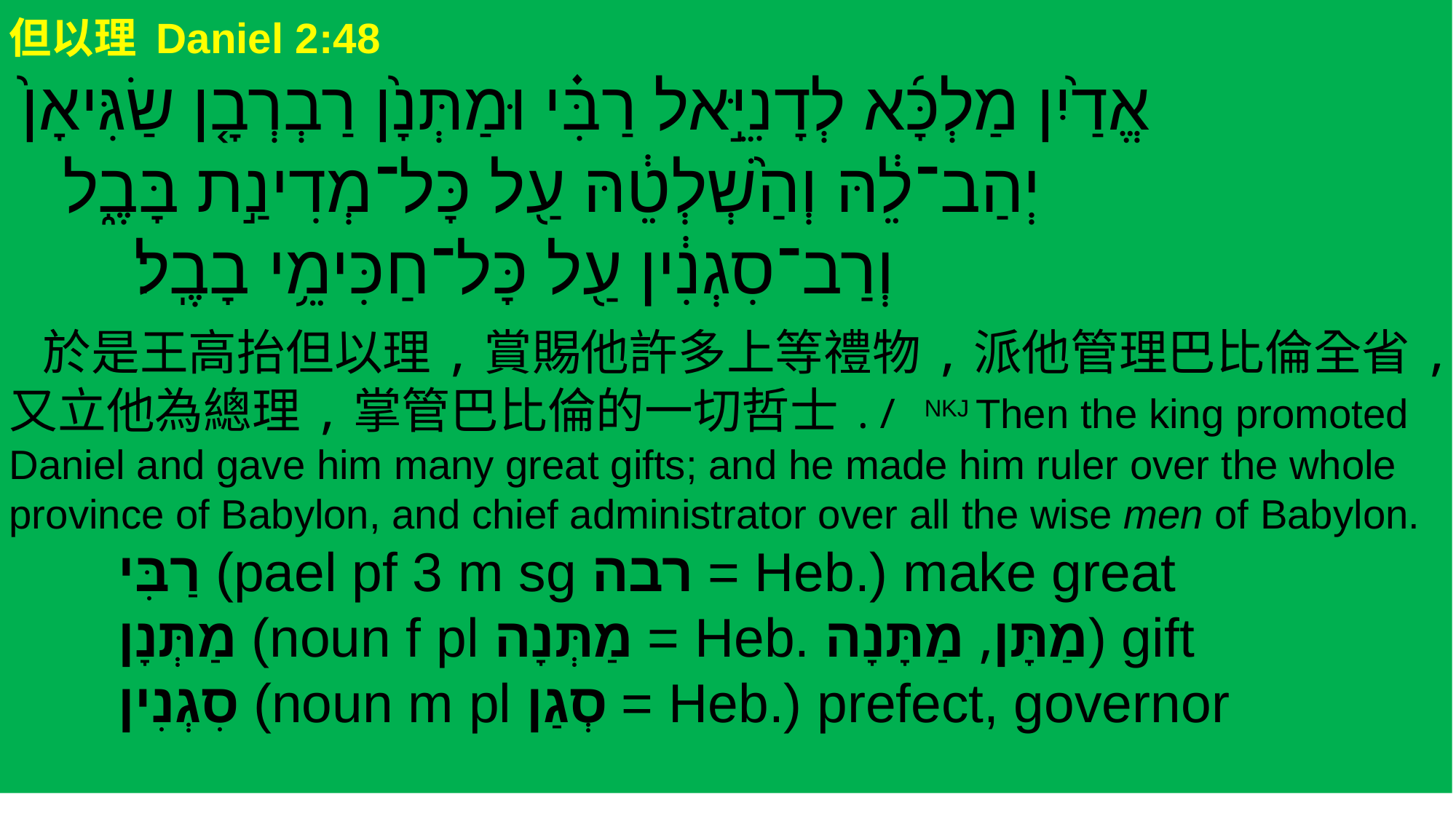

但以理 Daniel 2:48 ‎‎‎‎‎   ‎
‎ ‎אֱדַ֙יִן מַלְכָּ֜א לְדָנִיֵּ֣אל רַבִּ֗י וּמַתְּנָ֙ן רַבְרְבָ֤ן שַׂגִּיאָן֙
   יְהַב־לֵ֔הּ וְהַ֙שְׁלְטֵ֔הּ עַ֖ל כָּל־מְדִינַ֣ת בָּבֶ֑ל
       וְרַב־סִגְנִ֔ין עַ֖ל כָּל־חַכִּימֵ֥י בָבֶֽל׃

  於是王高抬但以理,賞賜他許多上等禮物,派他管理巴比倫全省,又立他為總理,掌管巴比倫的一切哲士./ NKJ Then the king promoted Daniel and gave him many great gifts; and he made him ruler over the whole province of Babylon, and chief administrator over all the wise men of Babylon.
	רַבִּי (pael pf 3 m sg רבה = Heb.) make great
	מַתְּנָן (noun f pl מַתְּנָה = Heb. מַתָּן, מַתָּנָה) gift
	סִגְנִין (noun m pl סְגַן = Heb.) prefect, governor